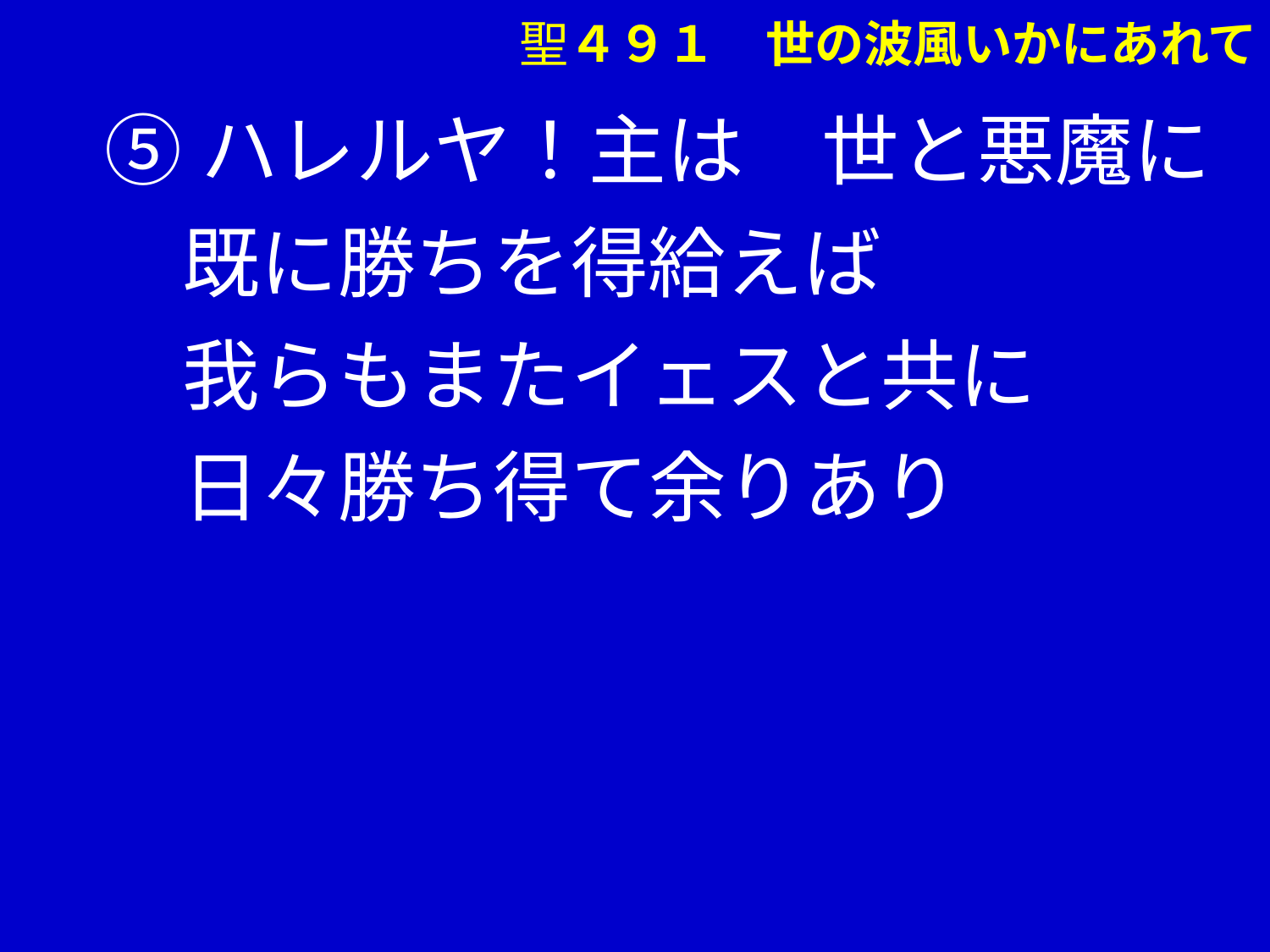

⑤ハレルヤ！主は　世と悪魔に
	既に勝ちを得給えば
	我らもまたイェスと共に
	日々勝ち得て余りあり

聖４９１　世の波風いかにあれて